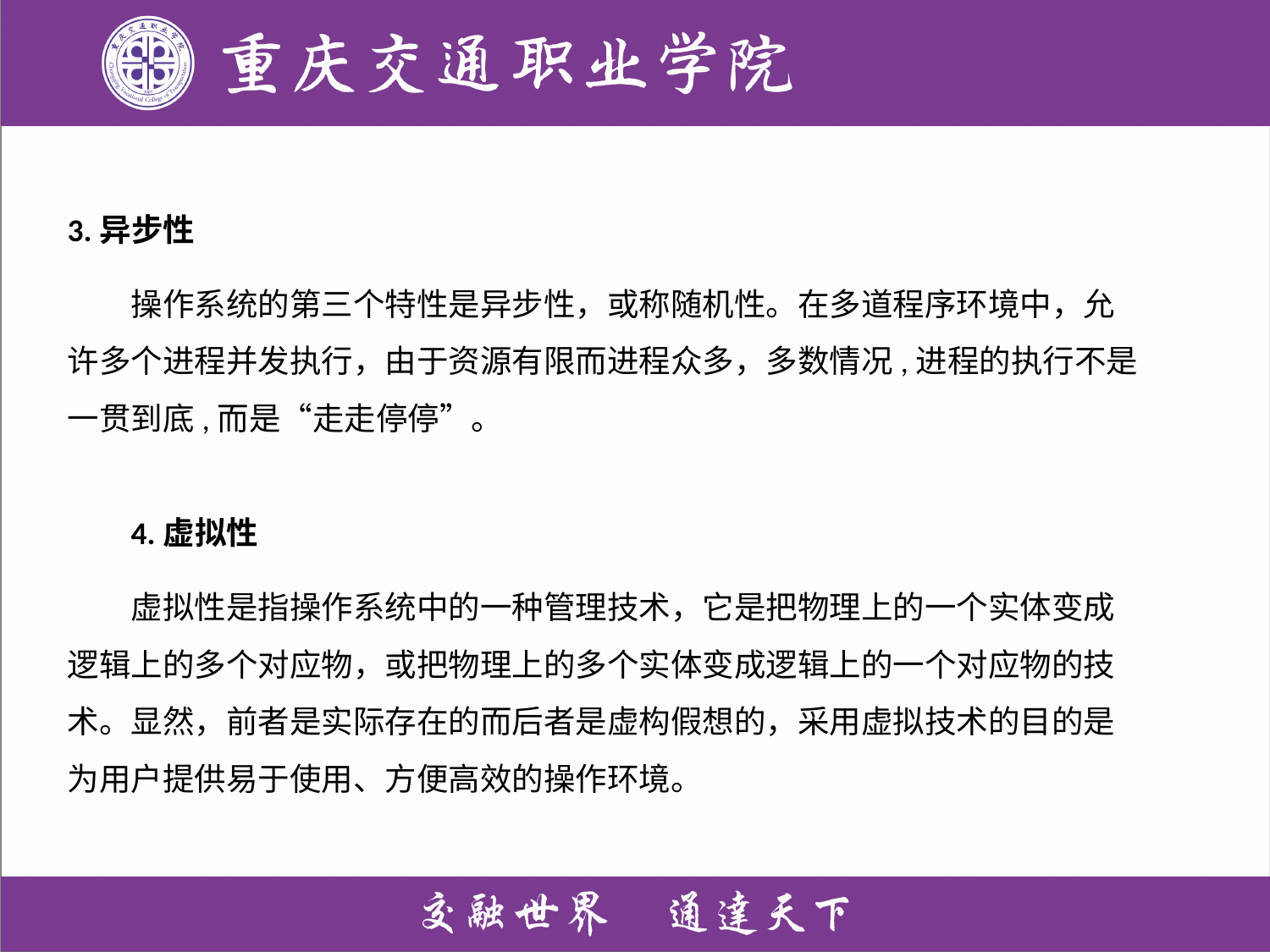

3.异步性
操作系统的第三个特性是异步性，或称随机性。在多道程序环境中，允许多个进程并发执行，由于资源有限而进程众多，多数情况,进程的执行不是一贯到底,而是“走走停停”。

4.虚拟性
虚拟性是指操作系统中的一种管理技术，它是把物理上的一个实体变成逻辑上的多个对应物，或把物理上的多个实体变成逻辑上的一个对应物的技术。显然，前者是实际存在的而后者是虚构假想的，采用虚拟技术的目的是为用户提供易于使用、方便高效的操作环境。